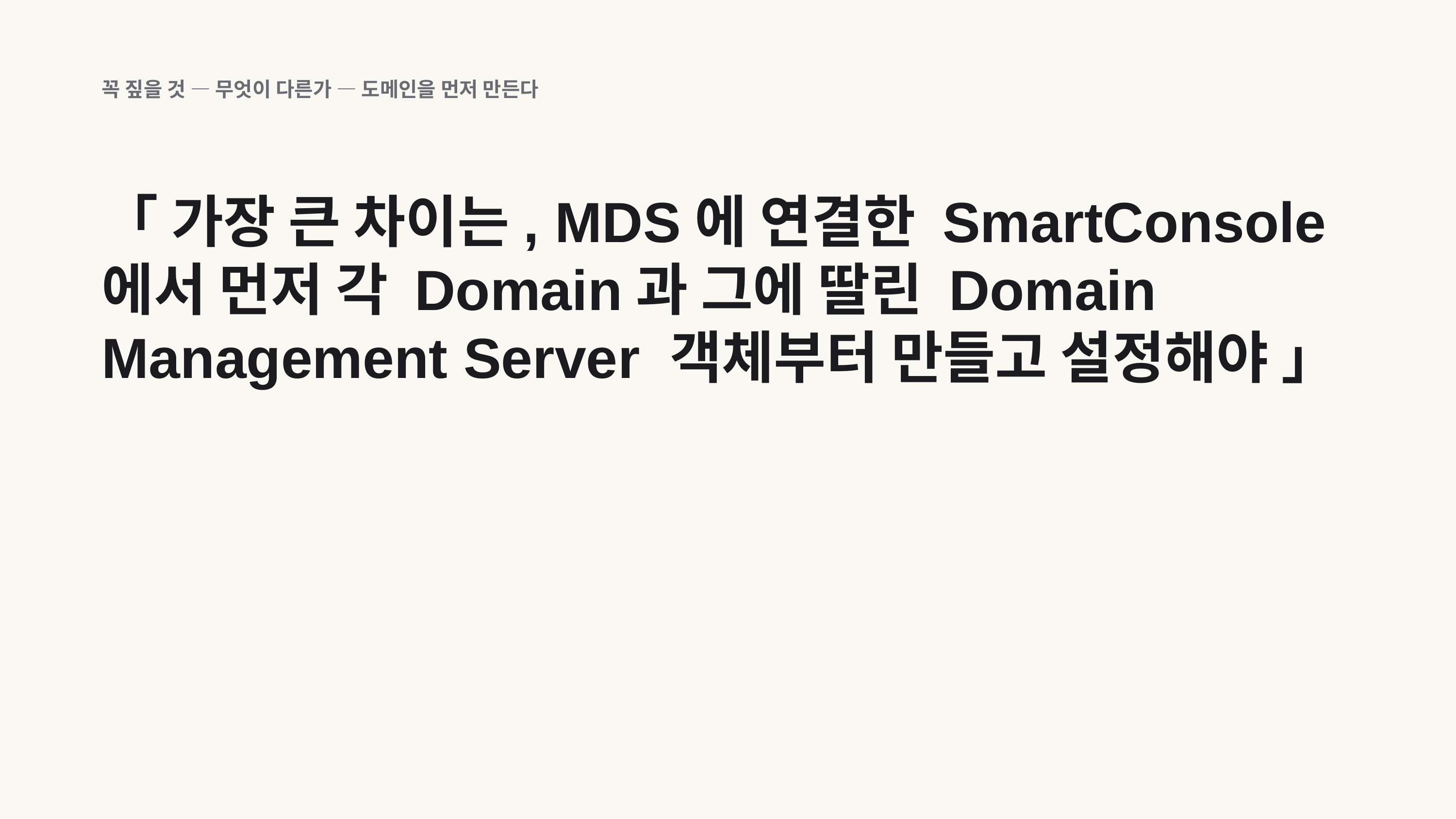

꼭 짚을 것 — 무엇이 다른가 — 도메인을 먼저 만든다
「 가장 큰 차이는, MDS에 연결한 SmartConsole에서 먼저 각 Domain과 그에 딸린 Domain Management Server 객체부터 만들고 설정해야 」